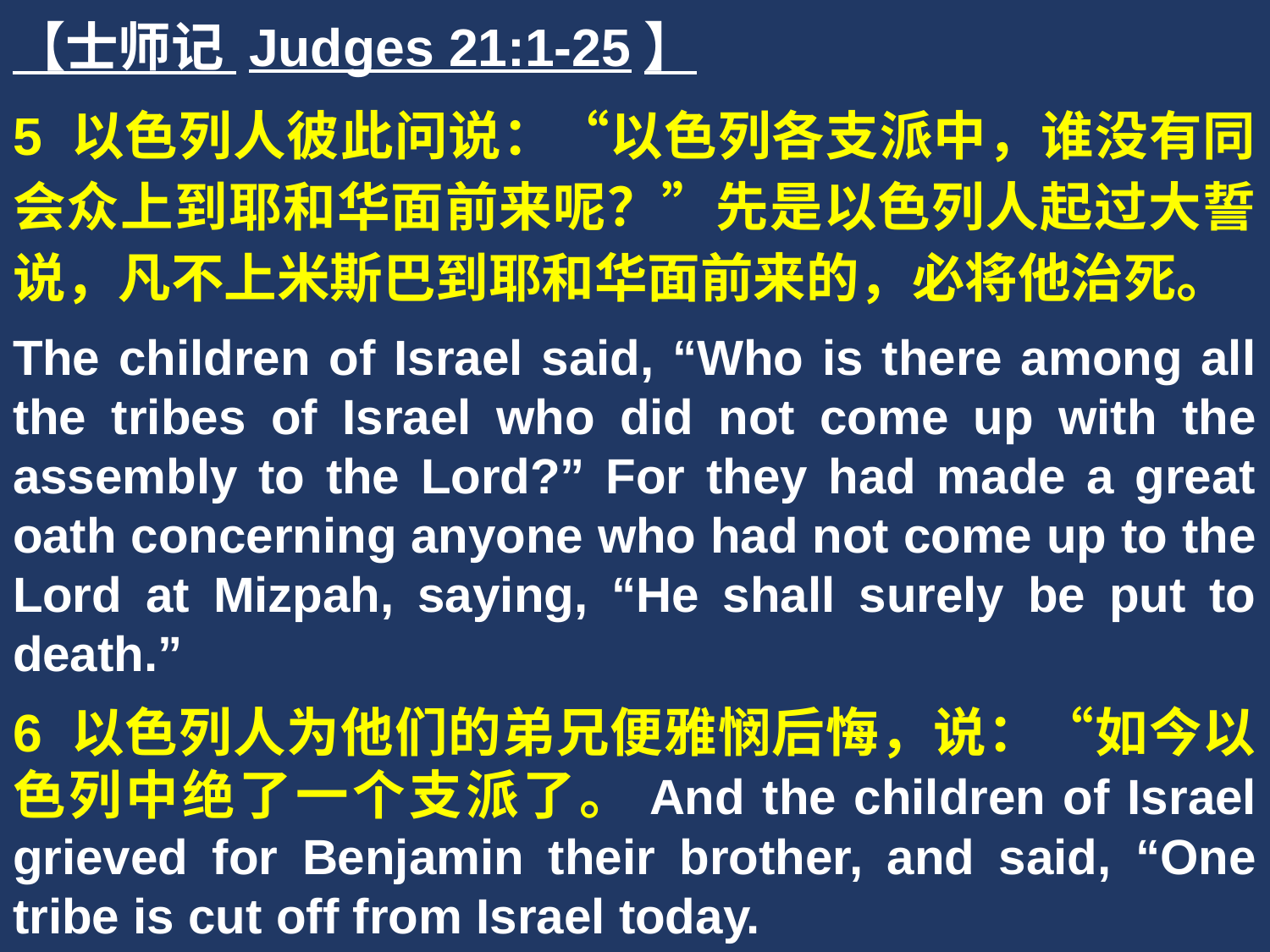

【士师记 Judges 21:1-25】
5 以色列人彼此问说：“以色列各支派中，谁没有同会众上到耶和华面前来呢？”先是以色列人起过大誓说，凡不上米斯巴到耶和华面前来的，必将他治死。
The children of Israel said, “Who is there among all the tribes of Israel who did not come up with the assembly to the Lord?” For they had made a great oath concerning anyone who had not come up to the Lord at Mizpah, saying, “He shall surely be put to death.”
6 以色列人为他们的弟兄便雅悯后悔，说：“如今以色列中绝了一个支派了。And the children of Israel grieved for Benjamin their brother, and said, “One tribe is cut off from Israel today.